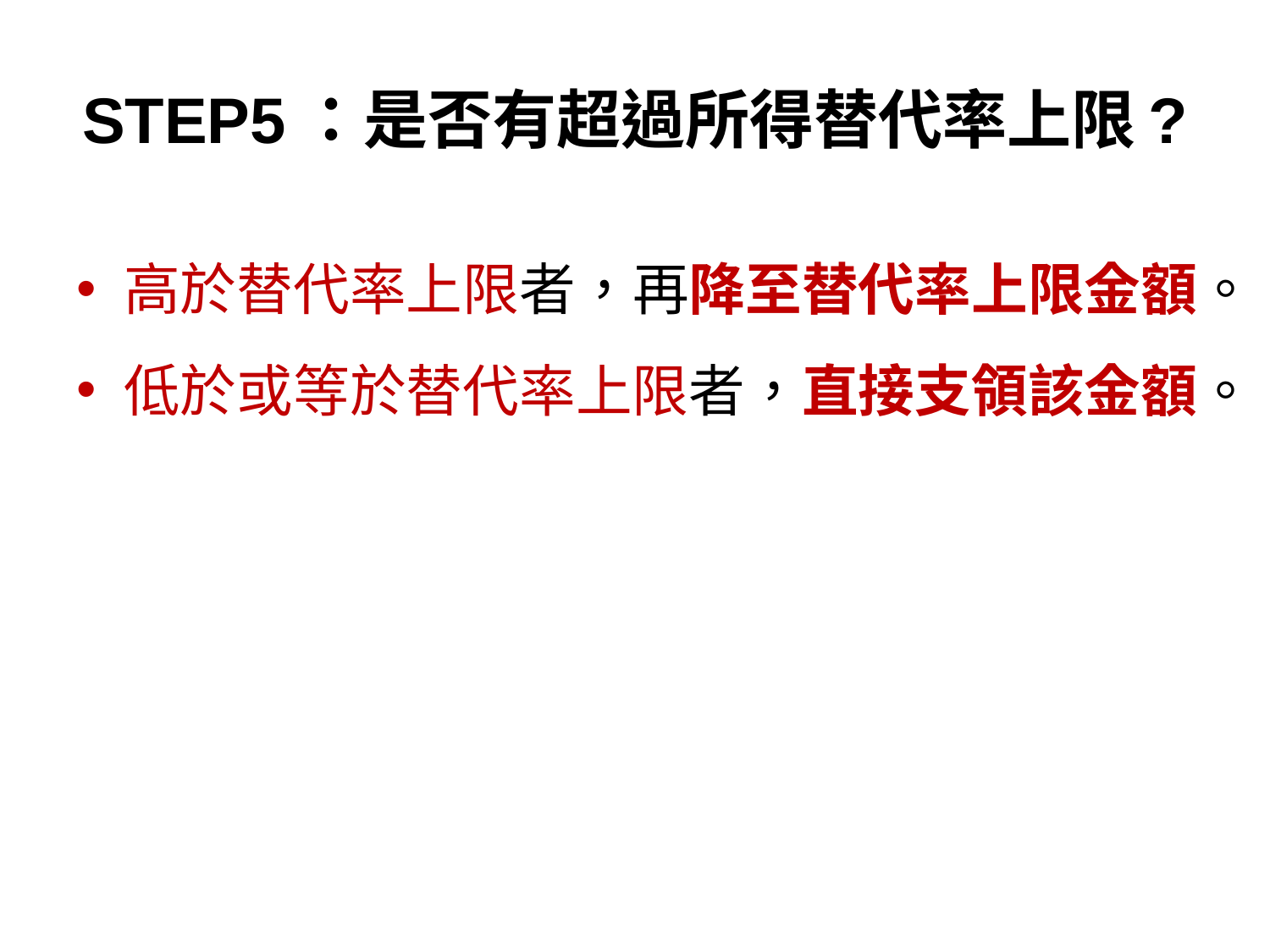

# STEP5：是否有超過所得替代率上限?
高於替代率上限者，再降至替代率上限金額。

低於或等於替代率上限者，直接支領該金額。